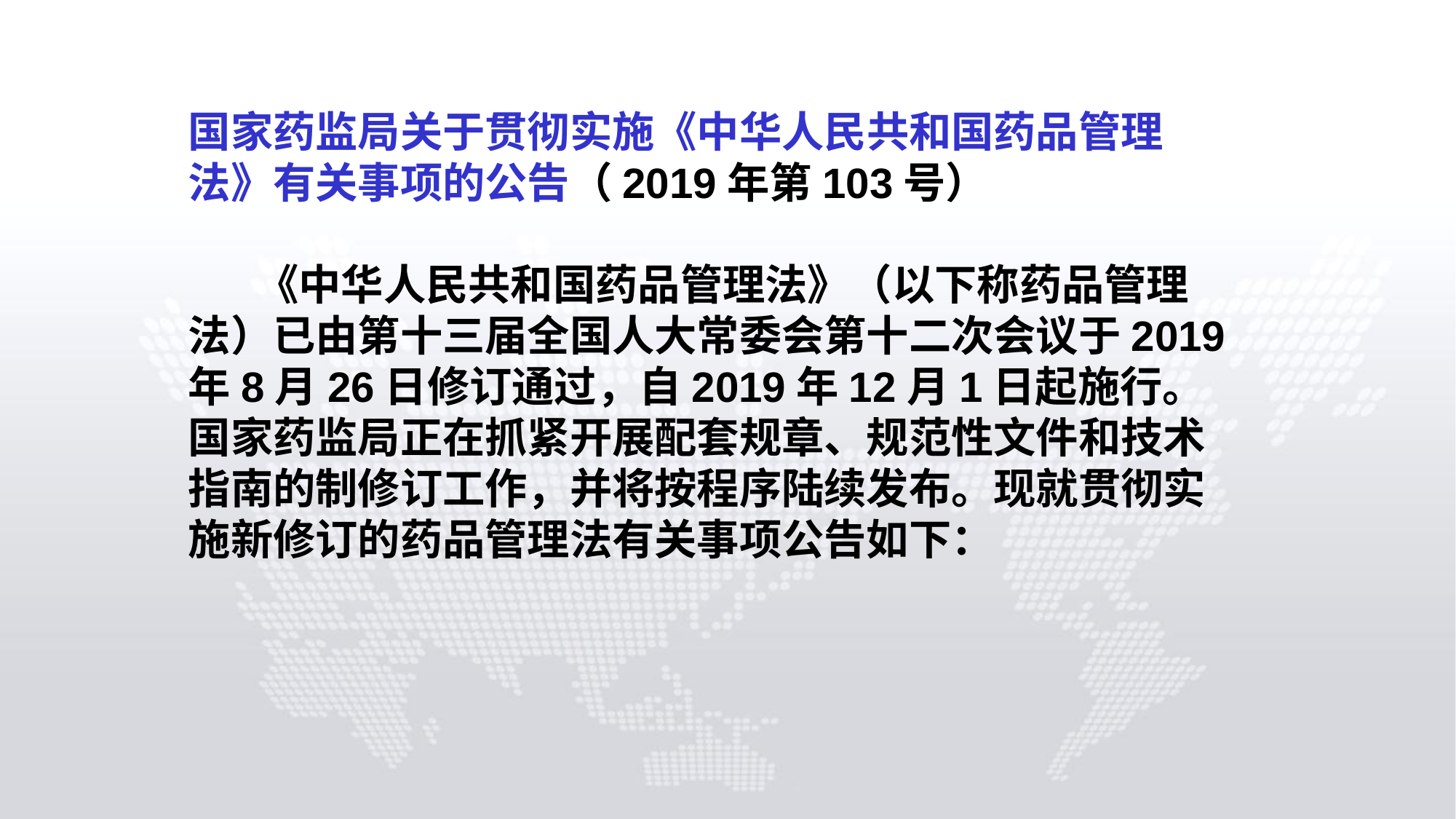

国家药监局关于贯彻实施《中华人民共和国药品管理法》有关事项的公告（2019年第103号）

      《中华人民共和国药品管理法》（以下称药品管理法）已由第十三届全国人大常委会第十二次会议于2019年8月26日修订通过，自2019年12月1日起施行。国家药监局正在抓紧开展配套规章、规范性文件和技术指南的制修订工作，并将按程序陆续发布。现就贯彻实施新修订的药品管理法有关事项公告如下：